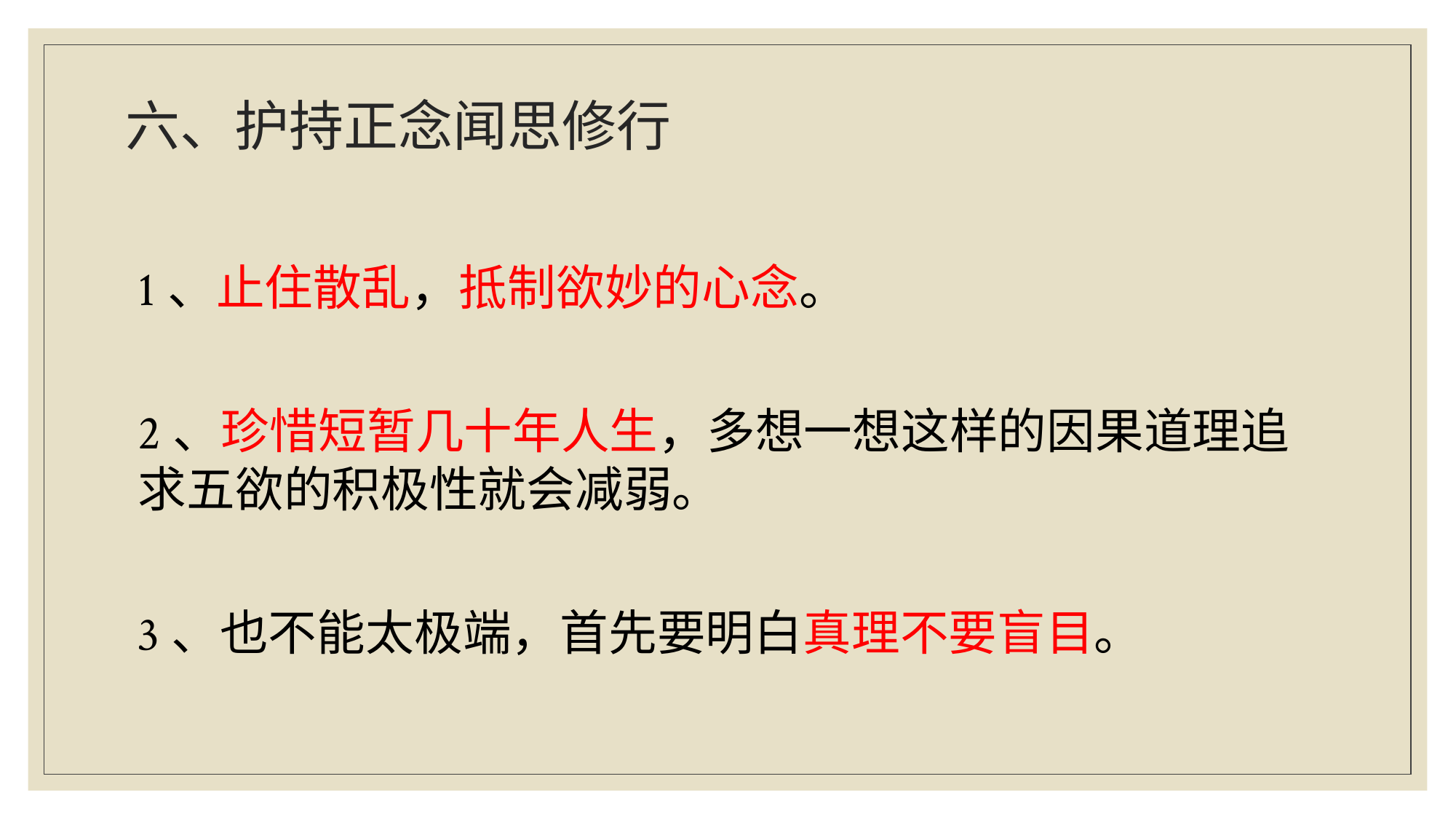

# 六、护持正念闻思修行
1、止住散乱，抵制欲妙的心念。

2、珍惜短暂几十年人生，多想一想这样的因果道理追求五欲的积极性就会减弱。

3、也不能太极端，首先要明白真理不要盲目。